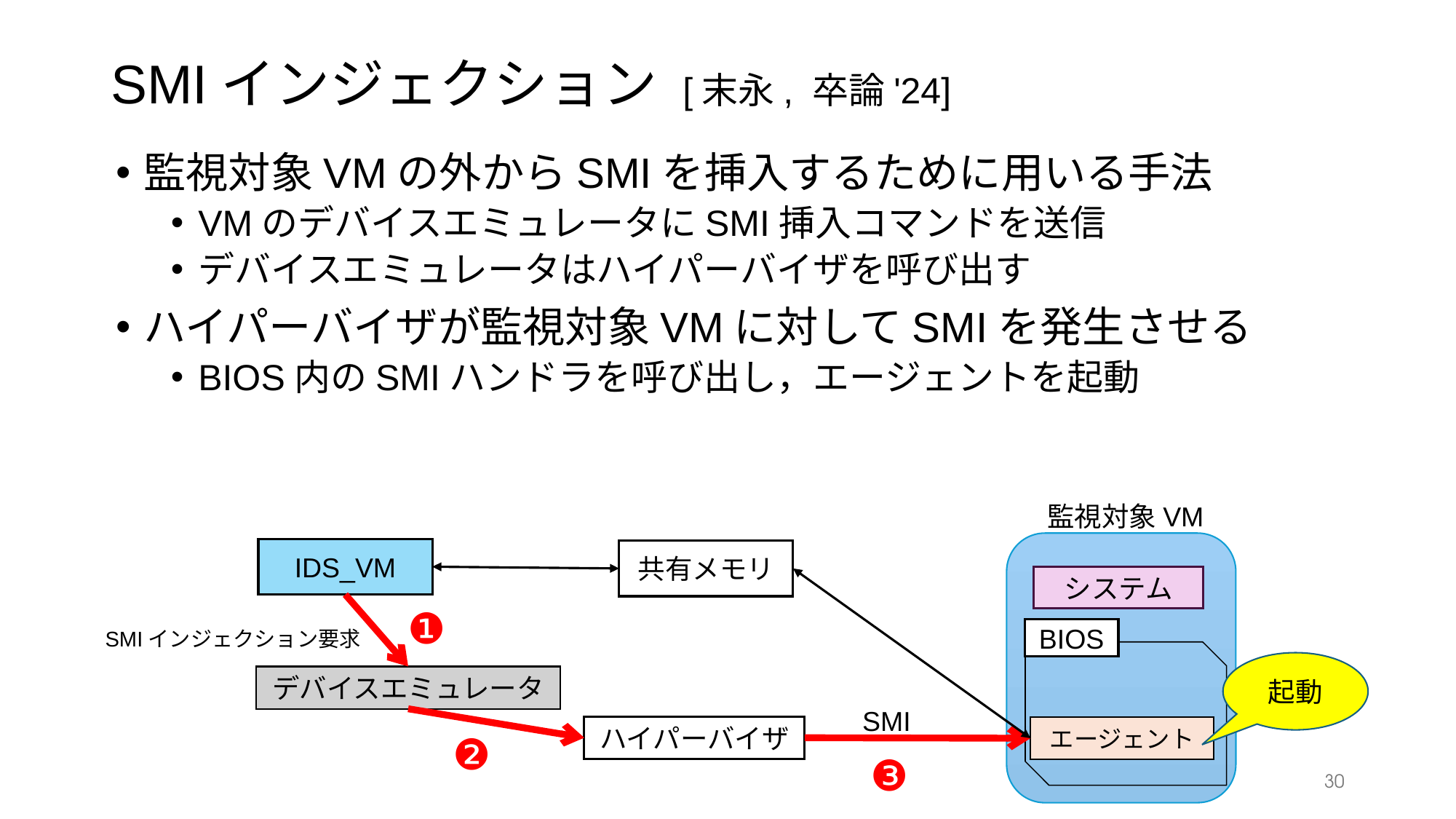

# SMIインジェクション [末永, 卒論'24]
監視対象VMの外からSMIを挿入するために用いる手法
VMのデバイスエミュレータにSMI挿入コマンドを送信
デバイスエミュレータはハイパーバイザを呼び出す
ハイパーバイザが監視対象VMに対してSMIを発生させる
BIOS内のSMIハンドラを呼び出し，エージェントを起動
監視対象VM

IDS_VM
システム
BIOS
SMIインジェクション要求

デバイスエミュレータ
SMI
ハイパーバイザ
エージェント
共有メモリ
❶
起動
❷
❸
30